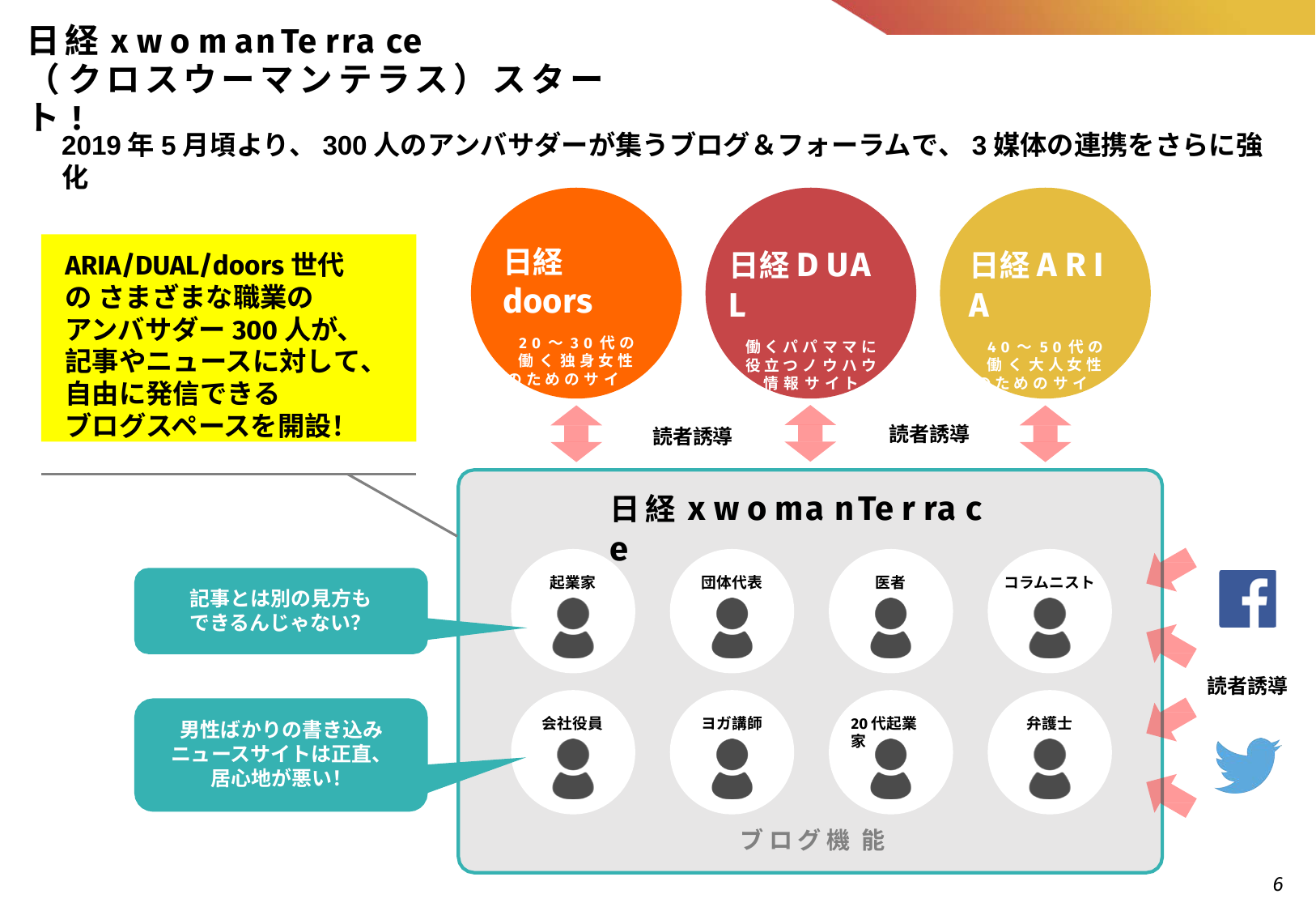

# 日経x w o m an	Te rra ce
（ クロスウーマンテラス）スタート!
2019年5月頃より、300人のアンバサダーが集うブログ＆フォーラムで、3媒体の連携をさらに強化

ARIA/DUAL/doors世代の さまざまな職業の
アンバサダー300人が、 記事やニュースに対して、 自由に発信できる
ブログスペースを開設！
日経doors
2 0 ～ 3 0 代 の 働 く 独 身 女 性
の た め の サ イ ト
日経A R I A
4 0 ～ 5 0 代 の 働 く 大 人 女 性
の た め の サ イ ト
日経D UA L
働 く パ パ マ マ に 役 立 つ ノ ウ ハ ウ 情 報 サ イ ト

読者誘導
読者誘導

日経x w o ma n	Te r ra c e

起業家
団体代表
医者
コラムニスト
記事とは別の見方も できるんじゃない？

読者誘導

会社役員
ヨガ講師
20代起業家
弁護士
男性ばかりの書き込み ニュースサイトは正直、 居心地が悪い！

ブ ロ グ 機 能
6